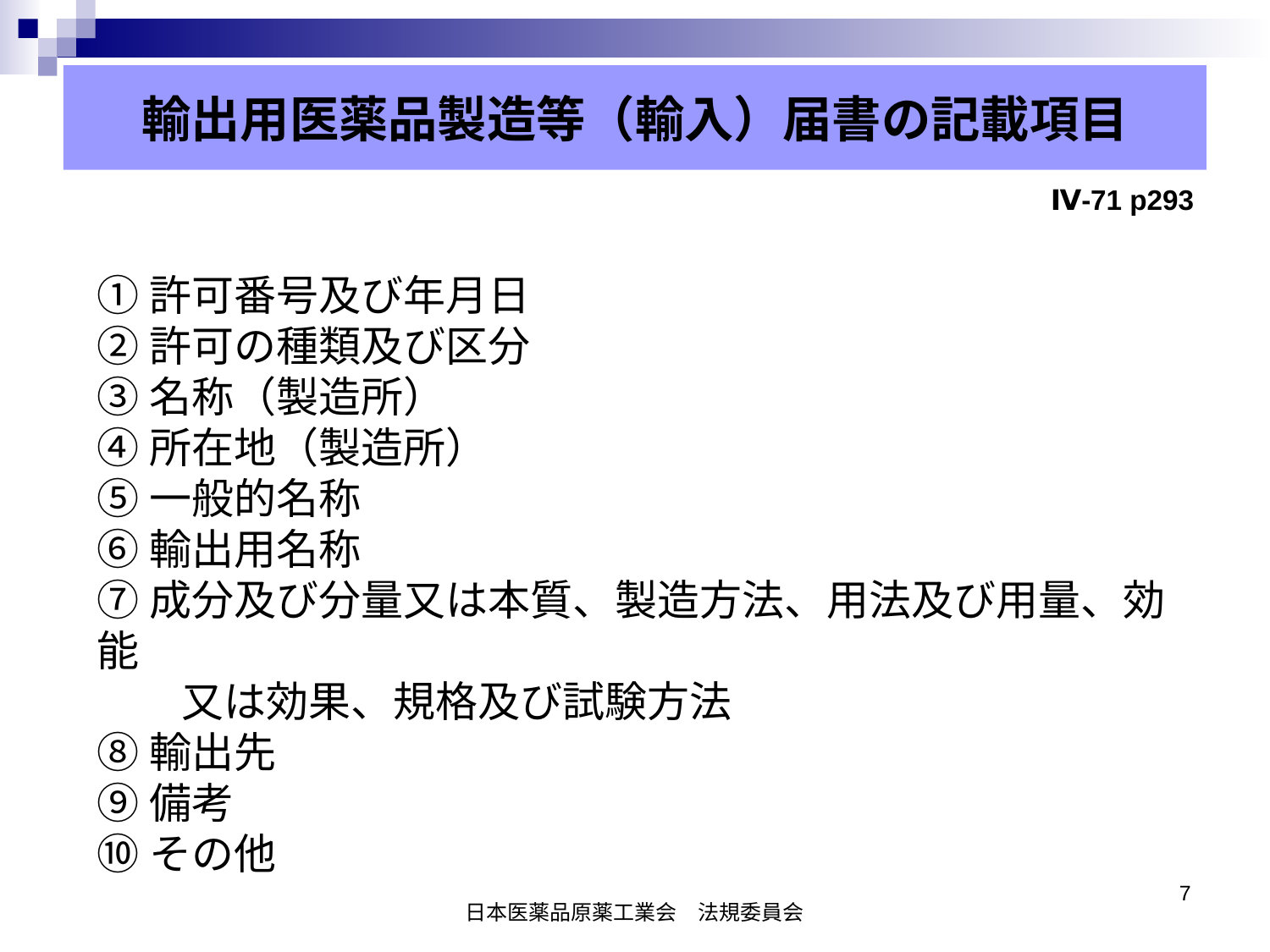

輸出用医薬品製造等（輸入）届書の記載項目
Ⅳ-71 p293
①許可番号及び年月日
②許可の種類及び区分
③名称（製造所）
④所在地（製造所）
⑤一般的名称
⑥輸出用名称
⑦成分及び分量又は本質、製造方法、用法及び用量、効能
　　又は効果、規格及び試験方法
⑧輸出先
⑨備考
⑩その他
7
日本医薬品原薬工業会　法規委員会